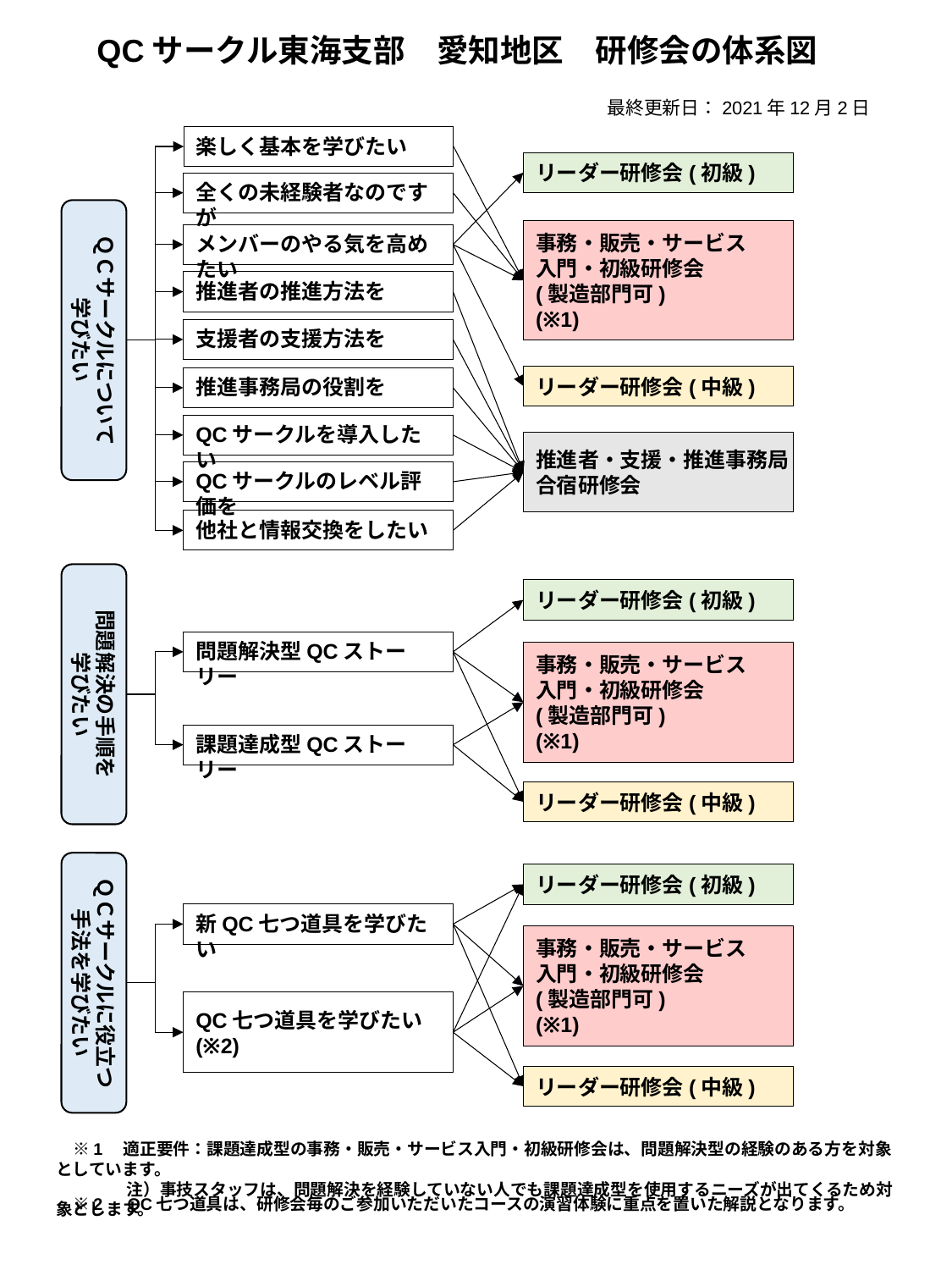

QCサークル東海支部　愛知地区　研修会の体系図
最終更新日：2021年12月2日
楽しく基本を学びたい
リーダー研修会(初級)
全くの未経験者なのですが
ＱＣサークルについて
学びたい
事務・販売・サービス
入門・初級研修会
(製造部門可)
(※1)
メンバーのやる気を高めたい
推進者の推進方法を
支援者の支援方法を
リーダー研修会(中級)
推進事務局の役割を
QCサークルを導入したい
推進者・支援・推進事務局
合宿研修会
QCサークルのレベル評価を
他社と情報交換をしたい
問題解決の手順を
学びたい
リーダー研修会(初級)
問題解決型QCストーリー
事務・販売・サービス
入門・初級研修会
(製造部門可)
(※1)
課題達成型QCストーリー
リーダー研修会(中級)
ＱＣサークルに役立つ
手法を学びたい
リーダー研修会(初級)
新QC七つ道具を学びたい
事務・販売・サービス
入門・初級研修会
(製造部門可)
(※1)
QC七つ道具を学びたい(※2)
リーダー研修会(中級)
　※1　適正要件：課題達成型の事務・販売・サービス入門・初級研修会は、問題解決型の経験のある方を対象としています。
　　　　 注）事技スタッフは、問題解決を経験していない人でも課題達成型を使用するニーズが出てくるため対象とします。
　※2　QC七つ道具は、研修会毎のご参加いただいたコースの演習体験に重点を置いた解説となります。